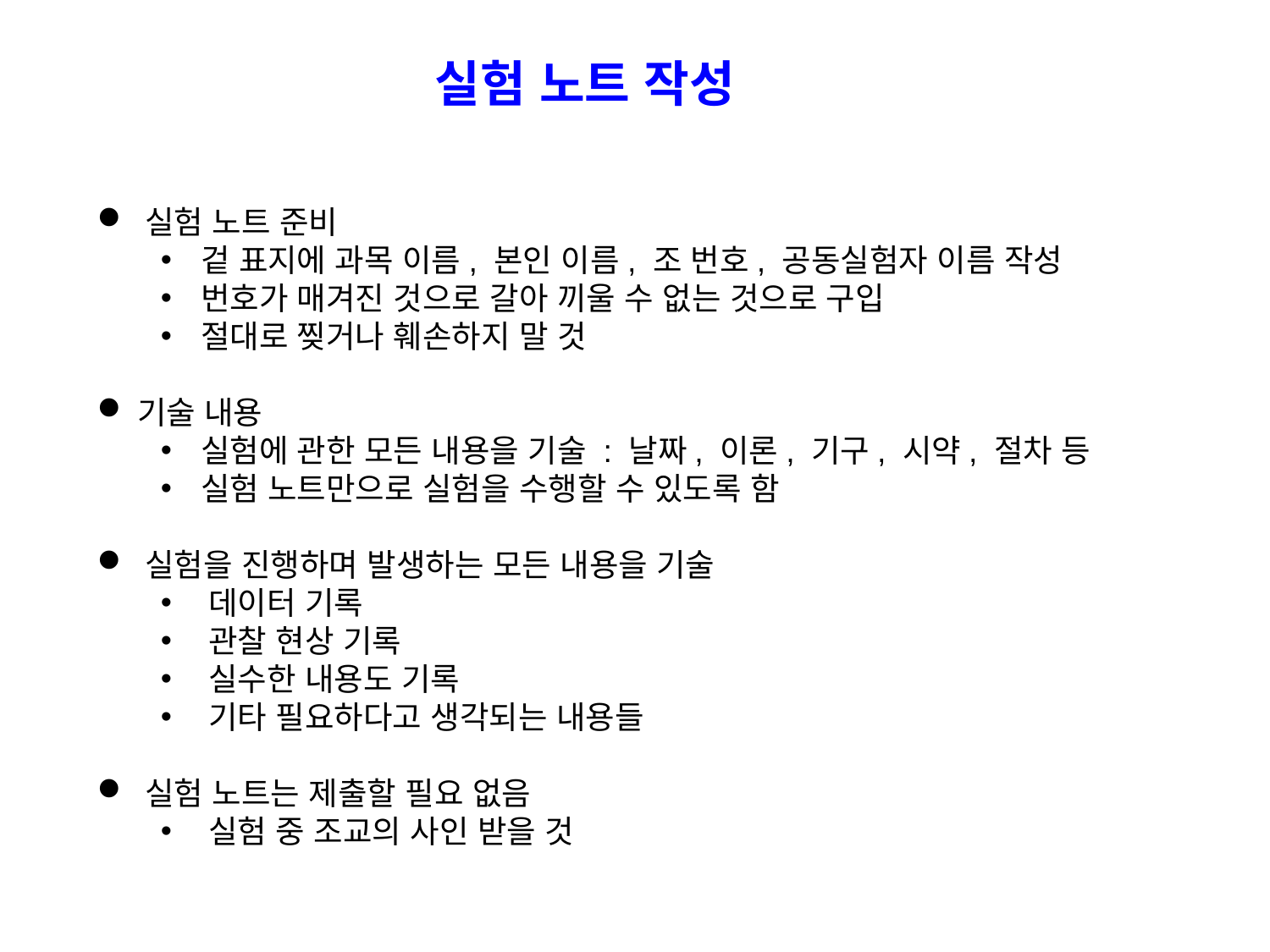

실험 노트 작성
실험 노트 준비
겉 표지에 과목 이름, 본인 이름, 조 번호, 공동실험자 이름 작성
번호가 매겨진 것으로 갈아 끼울 수 없는 것으로 구입
절대로 찢거나 훼손하지 말 것

기술 내용
실험에 관한 모든 내용을 기술 : 날짜, 이론, 기구, 시약, 절차 등
실험 노트만으로 실험을 수행할 수 있도록 함

실험을 진행하며 발생하는 모든 내용을 기술
데이터 기록
관찰 현상 기록
실수한 내용도 기록
기타 필요하다고 생각되는 내용들

실험 노트는 제출할 필요 없음
실험 중 조교의 사인 받을 것